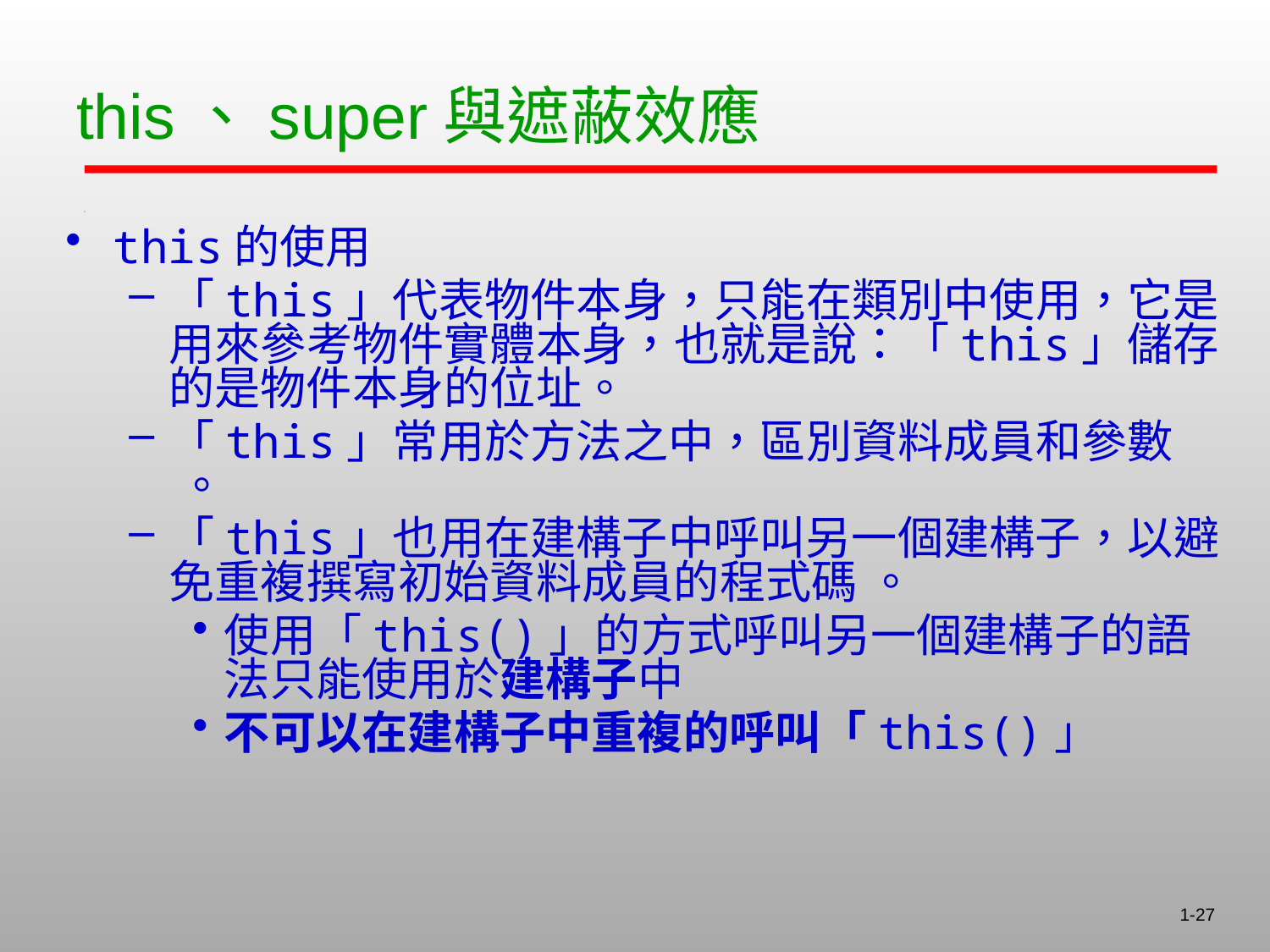

this、super與遮蔽效應
this的使用
「this」代表物件本身，只能在類別中使用，它是用來參考物件實體本身，也就是說：「this」儲存的是物件本身的位址。
「this」常用於方法之中，區別資料成員和參數 。
「this」也用在建構子中呼叫另一個建構子，以避免重複撰寫初始資料成員的程式碼 。
使用「this()」的方式呼叫另一個建構子的語法只能使用於建構子中
不可以在建構子中重複的呼叫「this()」
1-27